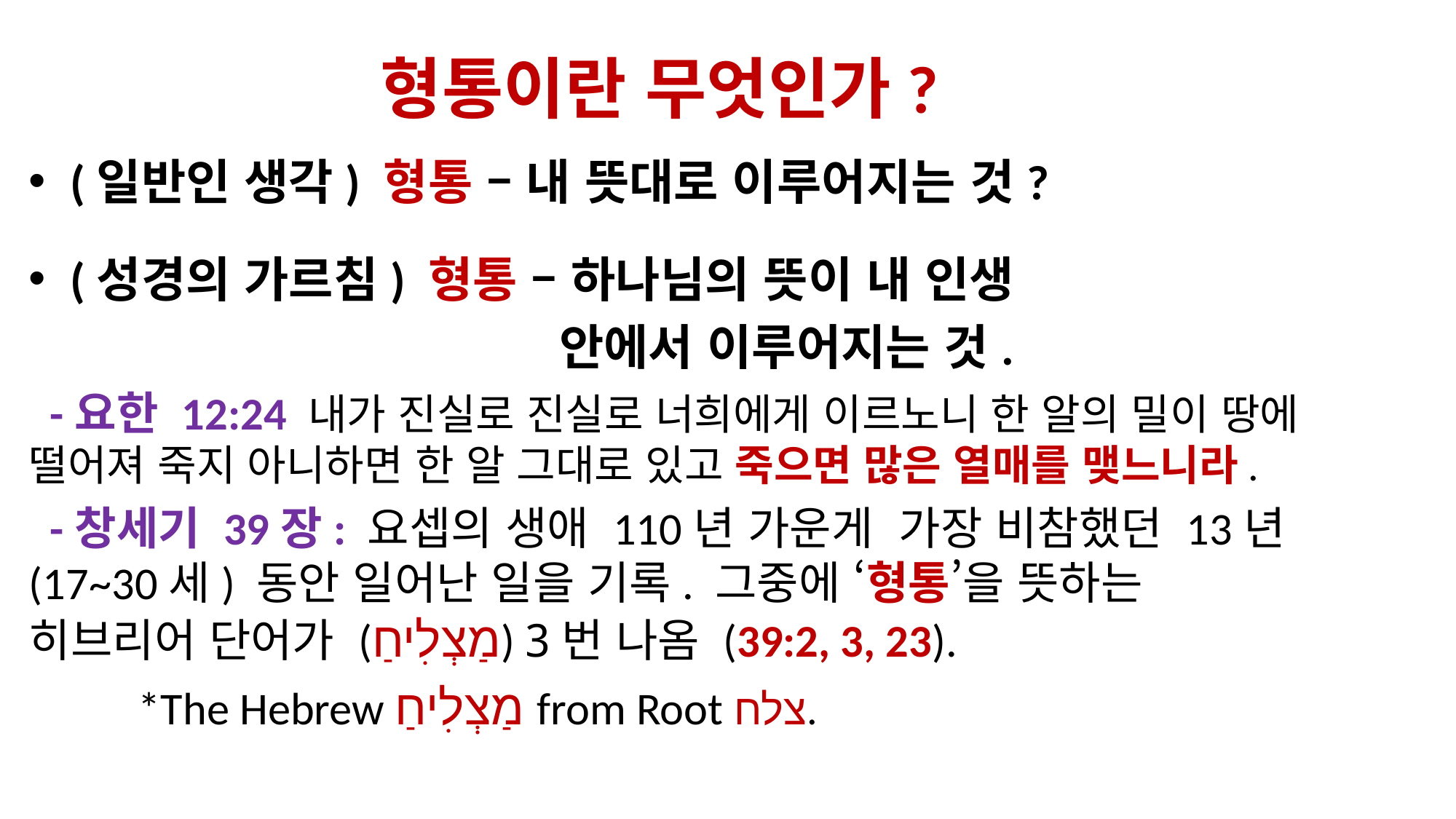

# 형통이란 무엇인가?
(일반인 생각) 형통 – 내 뜻대로 이루어지는 것?

(성경의 가르침) 형통 – 하나님의 뜻이 내 인생
                                      안에서 이루어지는 것.
  -요한 12:24 내가 진실로 진실로 너희에게 이르노니 한 알의 밀이 땅에 떨어져 죽지 아니하면 한 알 그대로 있고 죽으면 많은 열매를 맺느니라.
  -창세기 39장: 요셉의 생애 110년 가운게  가장 비참했던 13년 (17~30세) 동안 일어난 일을 기록. 그중에 ‘형통’을 뜻하는 히브리어 단어가 (מַצְלִיחַ) 3번 나옴 (39:2, 3, 23).
	*The Hebrew מַצְלִיחַ from Root צלח.